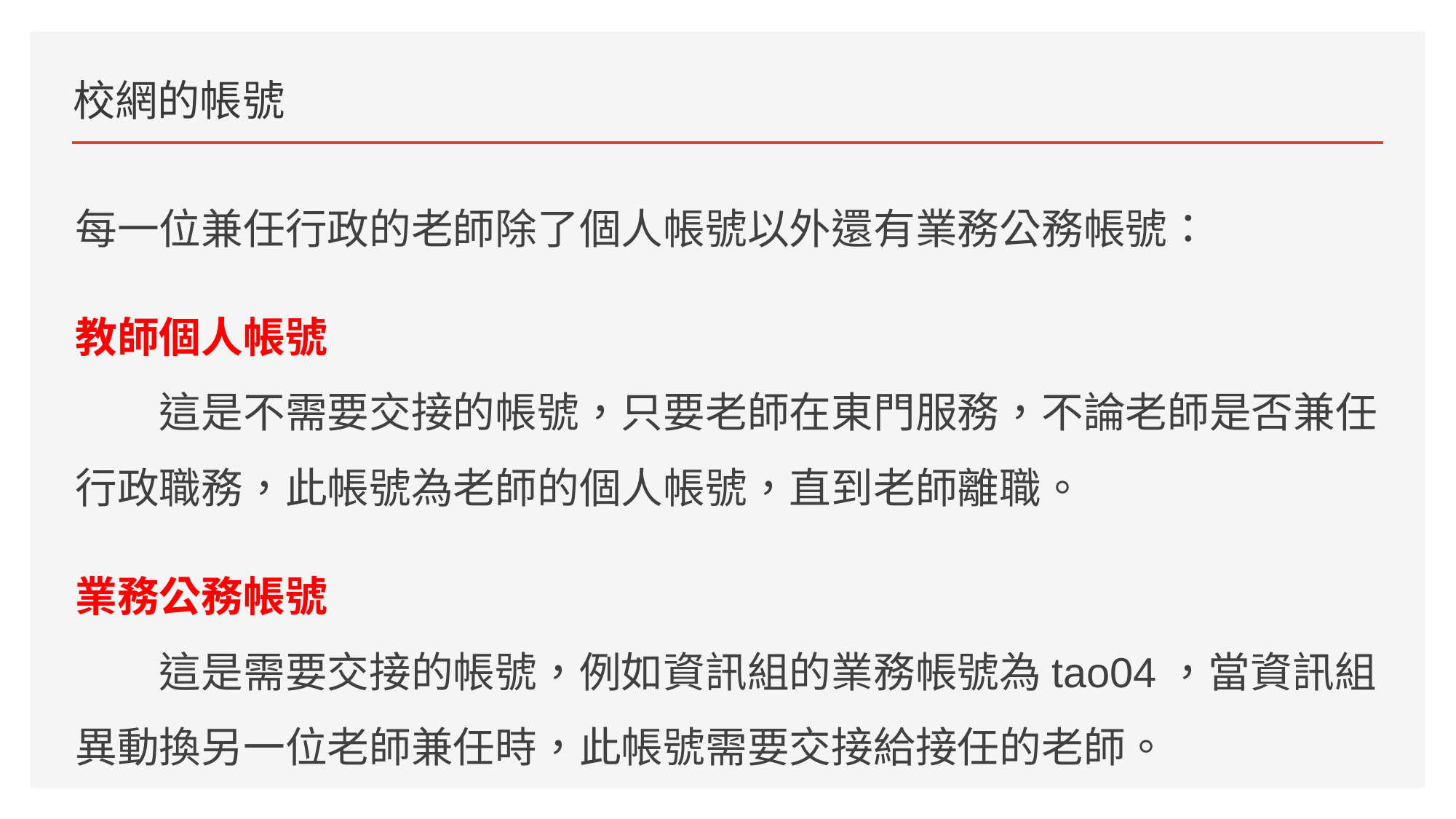

# 校網的帳號
每一位兼任行政的老師除了個人帳號以外還有業務公務帳號：
教師個人帳號
　　這是不需要交接的帳號，只要老師在東門服務，不論老師是否兼任行政職務，此帳號為老師的個人帳號，直到老師離職。
業務公務帳號
　　這是需要交接的帳號，例如資訊組的業務帳號為tao04，當資訊組異動換另一位老師兼任時，此帳號需要交接給接任的老師。